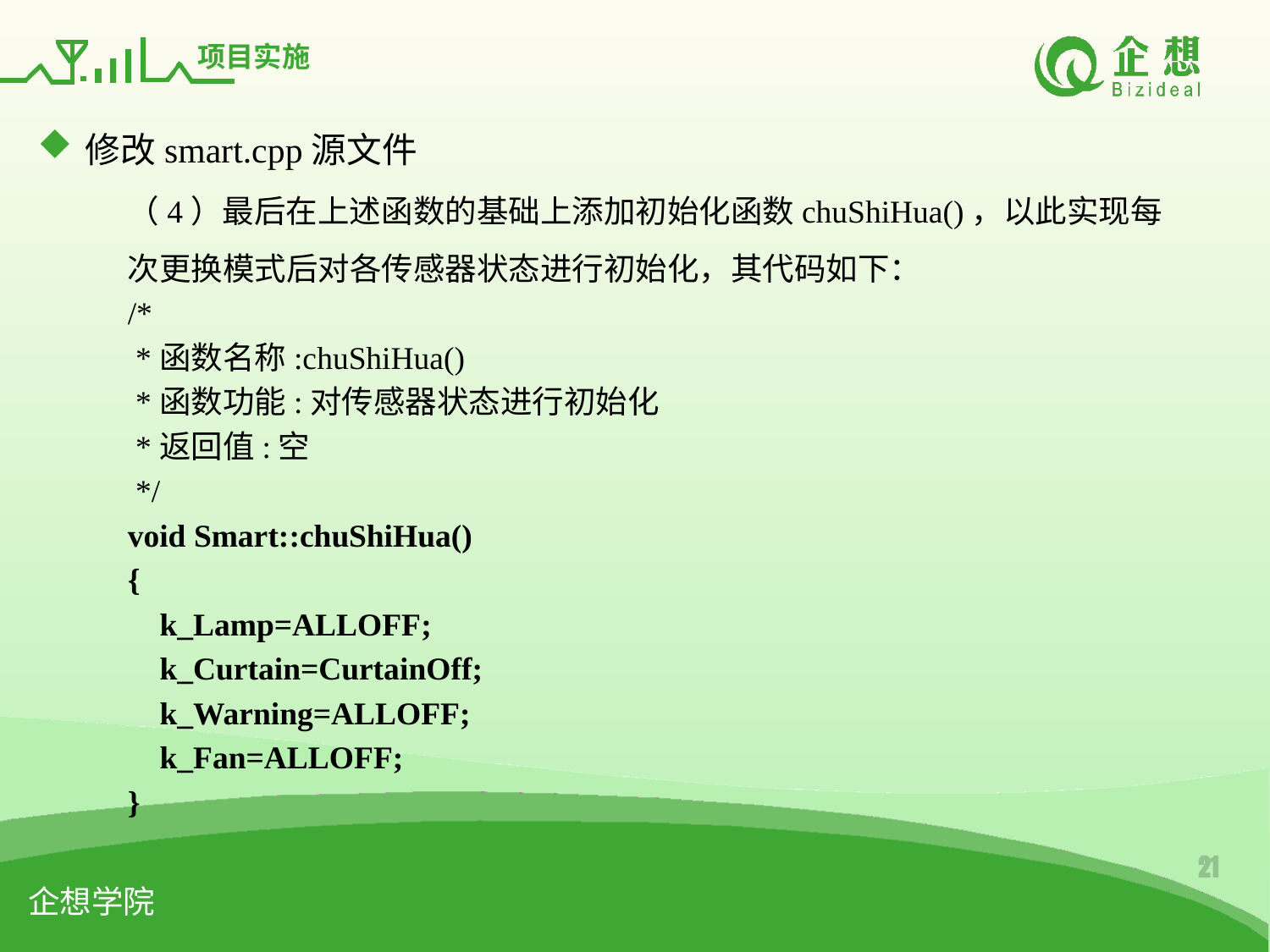

# 项目实施
修改smart.cpp源文件
（4）最后在上述函数的基础上添加初始化函数chuShiHua()，以此实现每次更换模式后对各传感器状态进行初始化，其代码如下：
/*
 *函数名称:chuShiHua()
 *函数功能:对传感器状态进行初始化
 *返回值:空
 */
void Smart::chuShiHua()
{
    k_Lamp=ALLOFF;
    k_Curtain=CurtainOff;
    k_Warning=ALLOFF;
    k_Fan=ALLOFF;
}
21